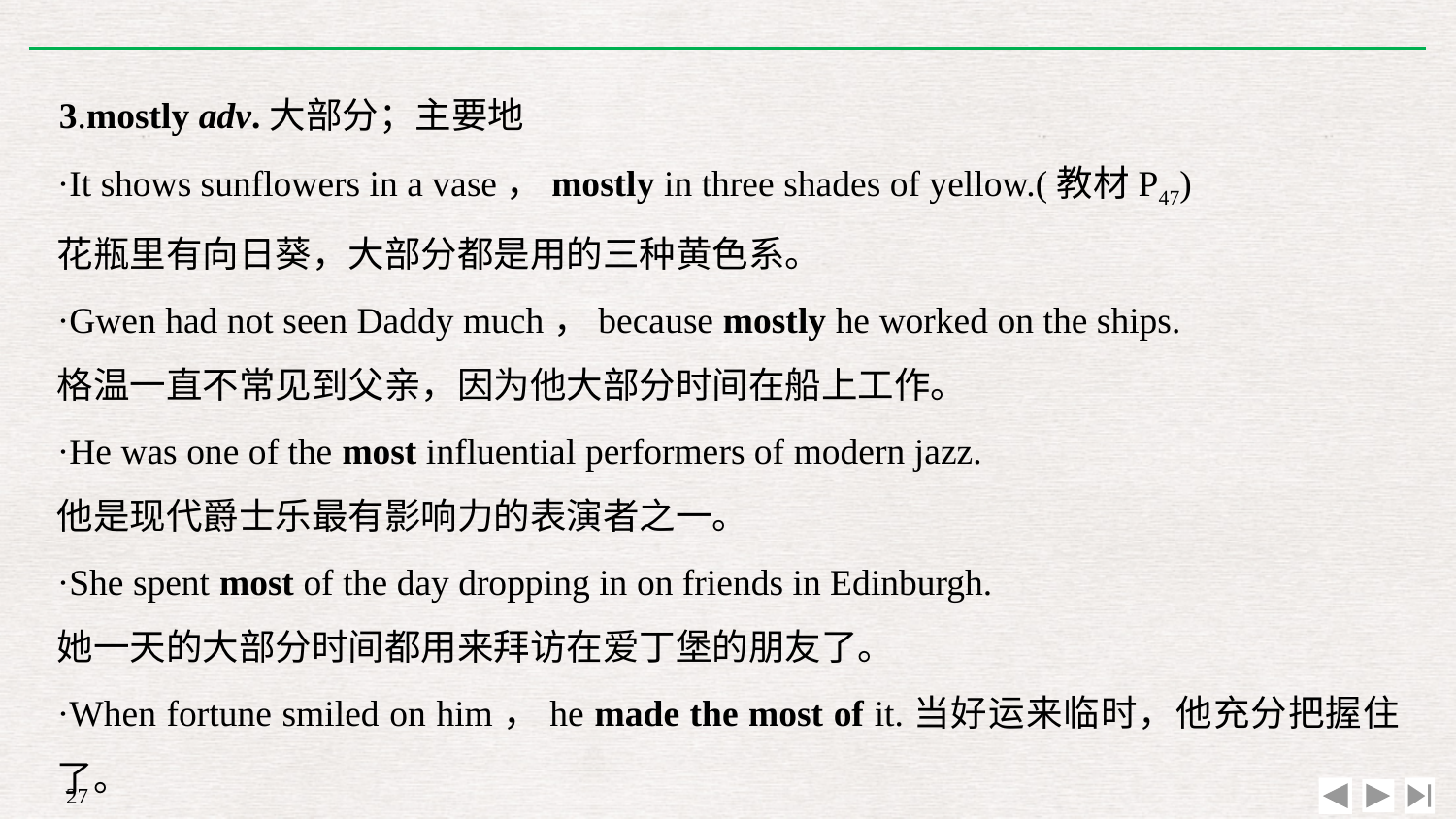

3.mostly adv.大部分；主要地
·It shows sunflowers in a vase，mostly in three shades of yellow.(教材P47)
花瓶里有向日葵，大部分都是用的三种黄色系。
·Gwen had not seen Daddy much，because mostly he worked on the ships.
格温一直不常见到父亲，因为他大部分时间在船上工作。
·He was one of the most influential performers of modern jazz.
他是现代爵士乐最有影响力的表演者之一。
·She spent most of the day dropping in on friends in Edinburgh.
她一天的大部分时间都用来拜访在爱丁堡的朋友了。
·When fortune smiled on him，he made the most of it.当好运来临时，他充分把握住了。